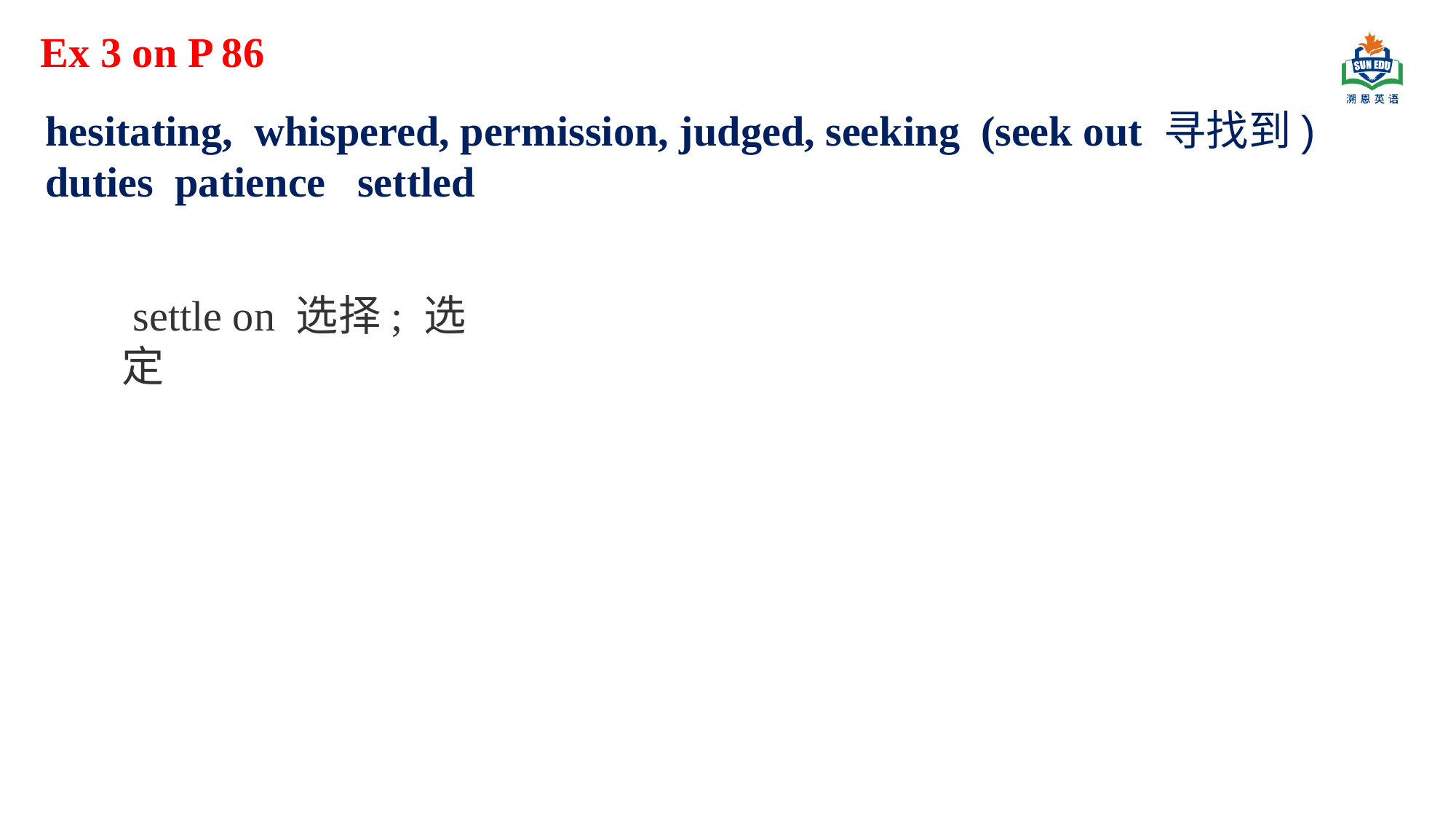

Ex 3 on P 86
hesitating,  whispered, permission, judged, seeking  (seek out 寻找到)
duties  patience   settled
 settle on 选择; 选定